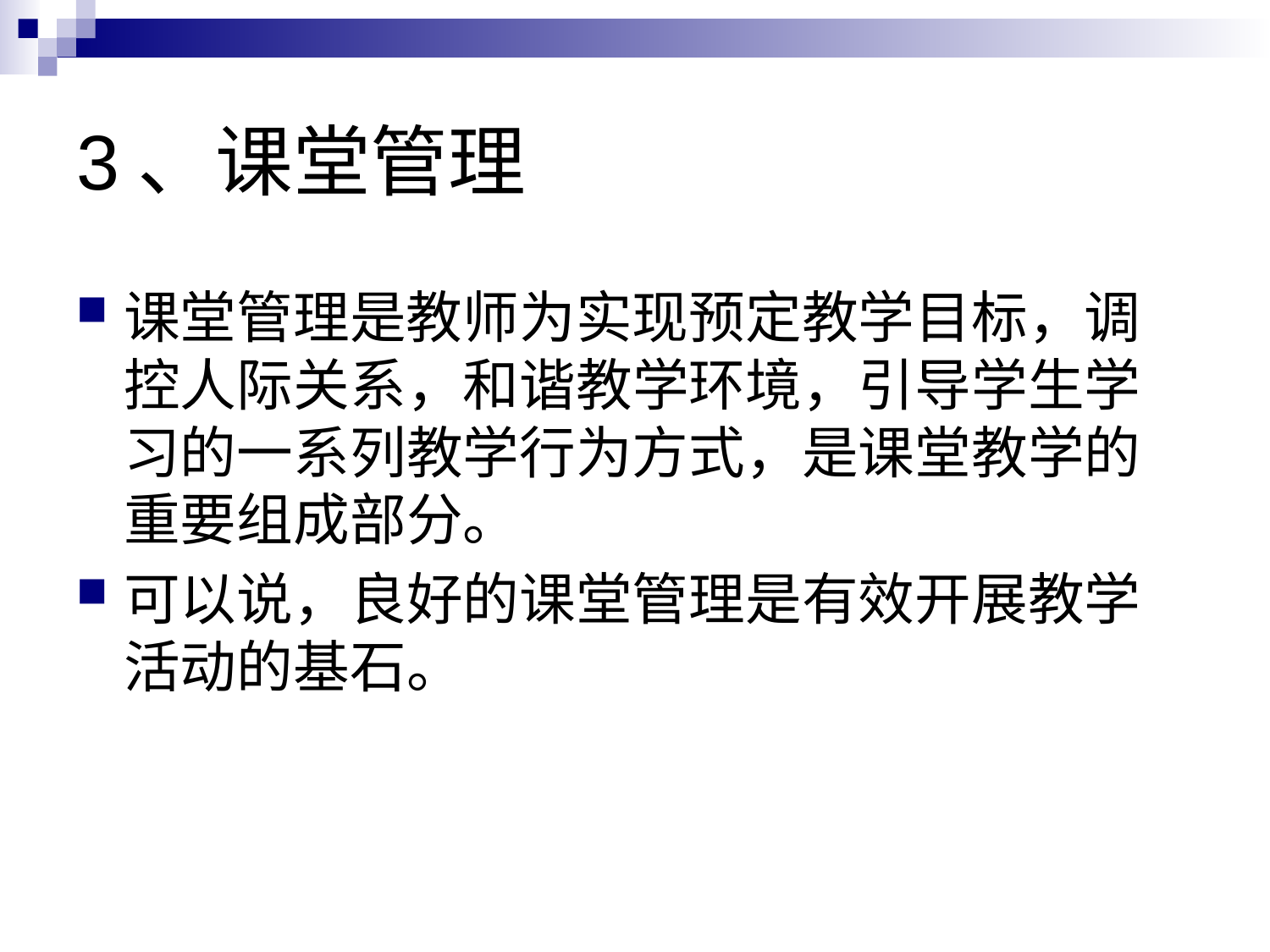

# 3、课堂管理
课堂管理是教师为实现预定教学目标，调控人际关系，和谐教学环境，引导学生学习的一系列教学行为方式，是课堂教学的重要组成部分。
可以说，良好的课堂管理是有效开展教学活动的基石。